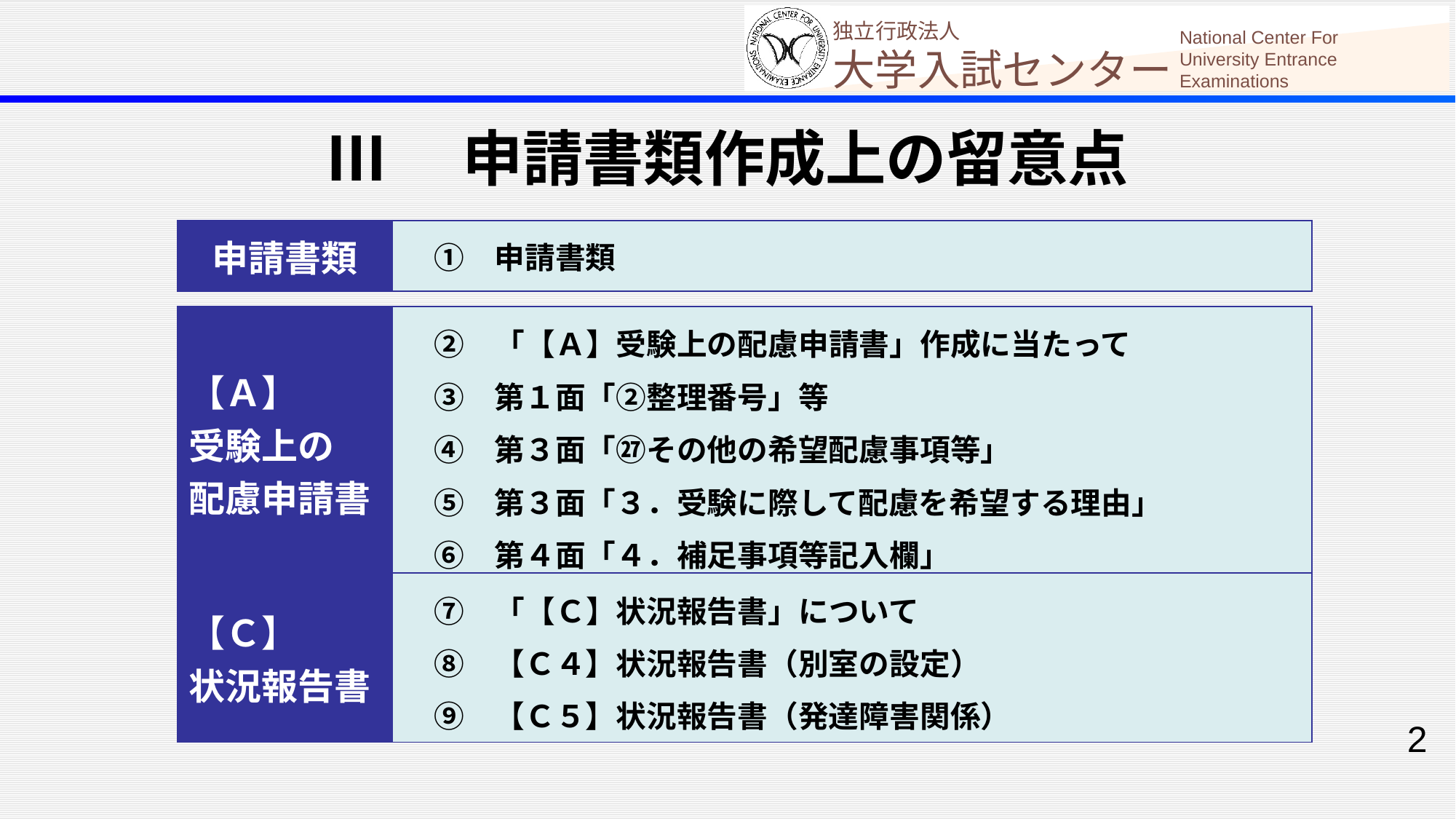

Ⅲ　申請書類作成上の留意点
| 申請書類 | ①　申請書類 |
| --- | --- |
| 【Ａ】 受験上の 配慮申請書 | ②　「【Ａ】受験上の配慮申請書」作成に当たって 　③　第１面「②整理番号」等 　④　第３面「㉗その他の希望配慮事項等」 　⑤　第３面「３．受験に際して配慮を希望する理由」 　⑥　第４面「４．補足事項等記入欄」 |
| --- | --- |
| 【Ｃ】 状況報告書 | ⑦　「【Ｃ】状況報告書」について 　⑧　【Ｃ４】状況報告書（別室の設定） 　⑨　【Ｃ５】状況報告書（発達障害関係） |
| --- | --- |
2